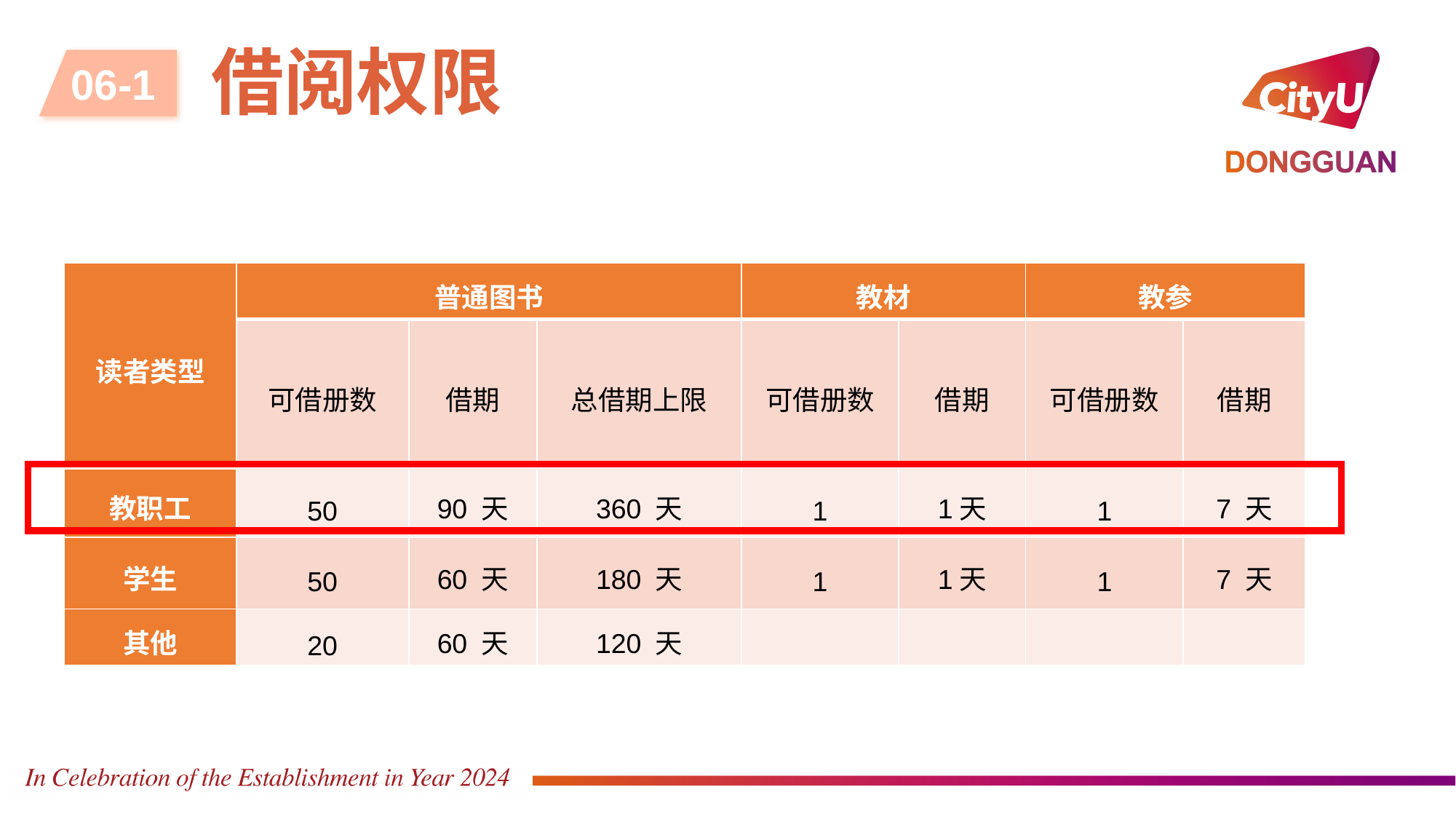

# 借阅权限
06-1
| 读者类型 | 普通图书 |  |  | 教材 |  | 教参 |  |
| --- | --- | --- | --- | --- | --- | --- | --- |
|  | 可借册数 | 借期 | 总借期上限 | 可借册数 | 借期 | 可借册数 | 借期 |
| 教职工 | 50 | 90 天 | 360 天 | 1 | 1天 | 1 | 7 天 |
| 学生 | 50 | 60 天 | 180 天 | 1 | 1天 | 1 | 7 天 |
| 其他 | 20 | 60 天 | 120 天 |  |  |  |  |